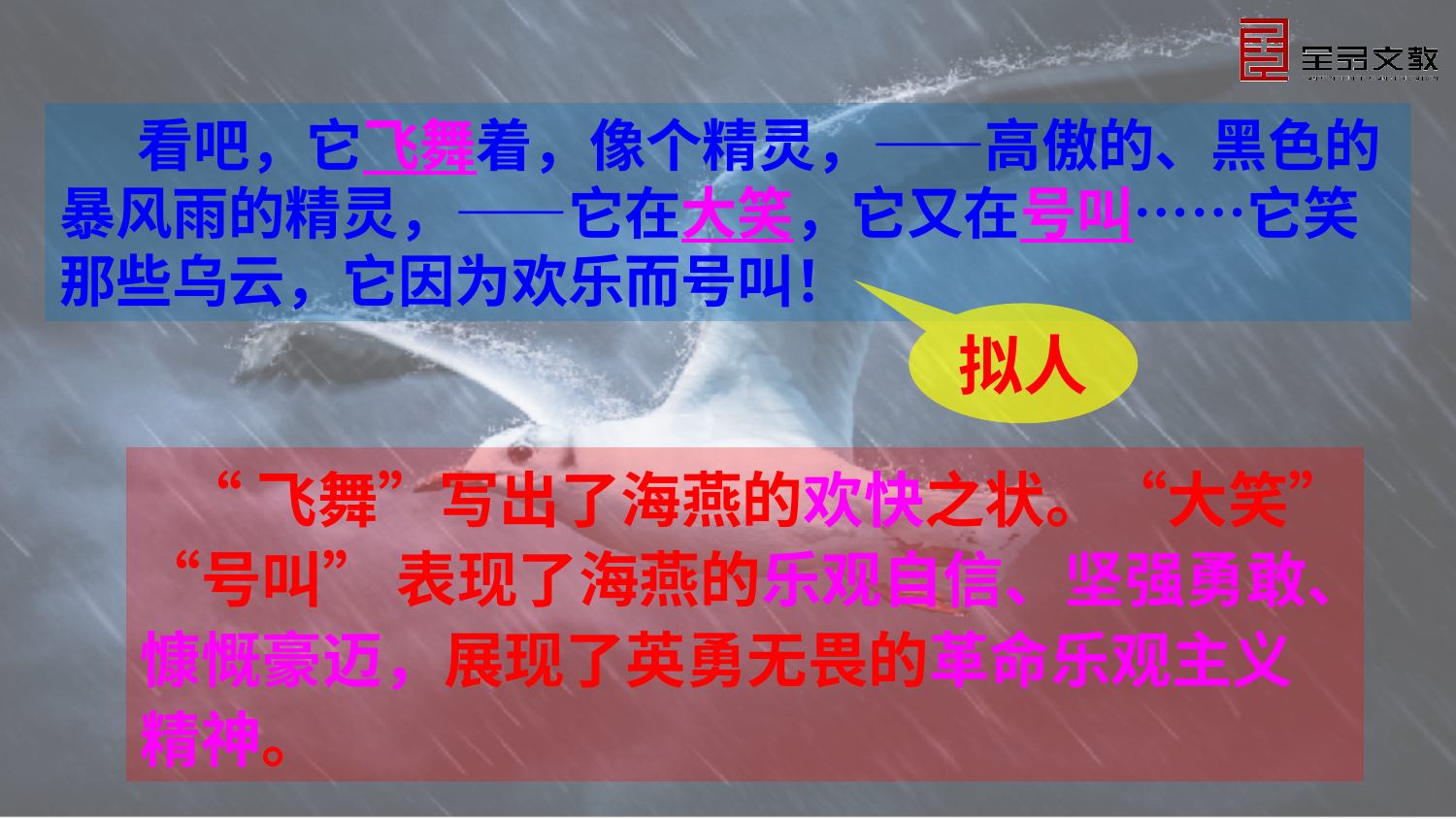

看吧，它飞舞着，像个精灵，——高傲的、黑色的暴风雨的精灵，——它在大笑，它又在号叫……它笑那些乌云，它因为欢乐而号叫！
拟人
   “飞舞”写出了海燕的欢快之状。“大笑”“号叫” 表现了海燕的乐观自信、坚强勇敢、慷慨豪迈，展现了英勇无畏的革命乐观主义精神。